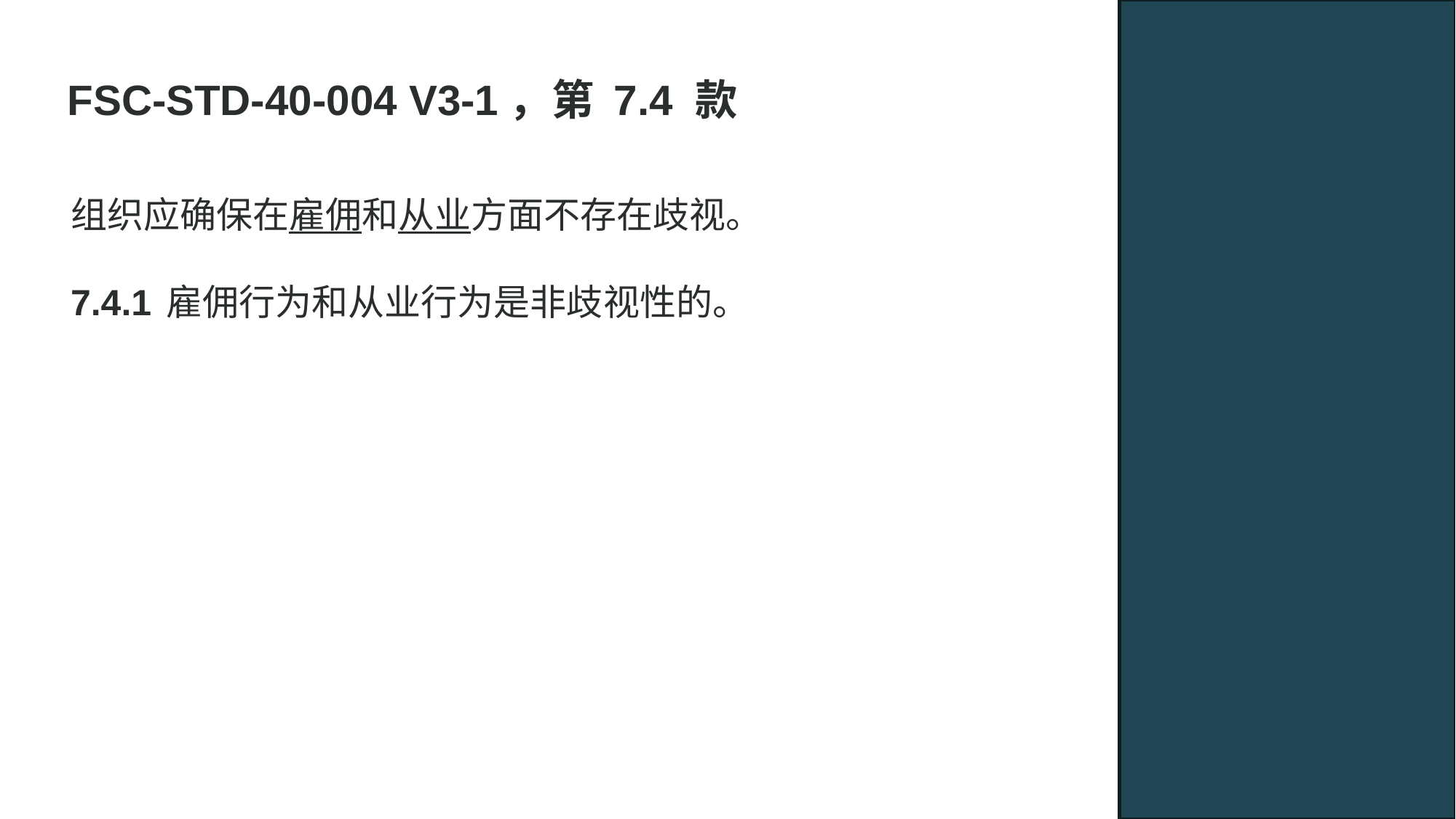

FSC-STD-40-004 V3-1，第 7.4 款
组织应确保在雇佣和从业方面不存在歧视。

7.4.1	雇佣行为和从业行为是非歧视性的。